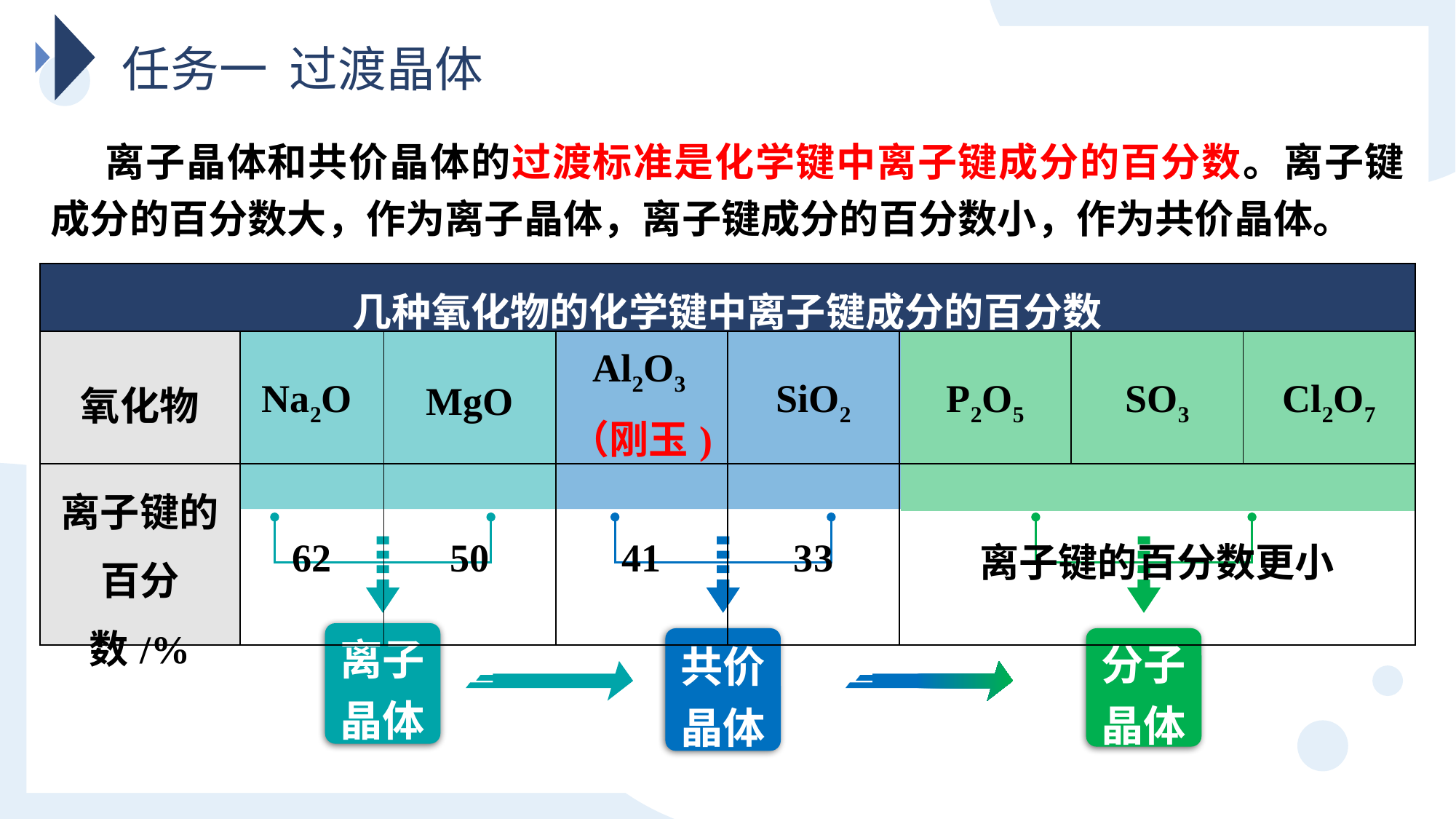

任务一  过渡晶体

离子晶体和共价晶体的过渡标准是化学键中离子键成分的百分数。离子键成分的百分数大，作为离子晶体，离子键成分的百分数小，作为共价晶体。
| 几种氧化物的化学键中离子键成分的百分数 |  |  |  |  |  |  |  |
| --- | --- | --- | --- | --- | --- | --- | --- |
| 氧化物 | Na2O | MgO | Al2O3（刚玉) | SiO2 | P2O5 | SO3 | Cl2O7 |
| 离子键的百分数/% | 62 | 50 | 41 | 33 | 离子键的百分数更小 |  |  |

离子
晶体

分子
晶体

共价
晶体